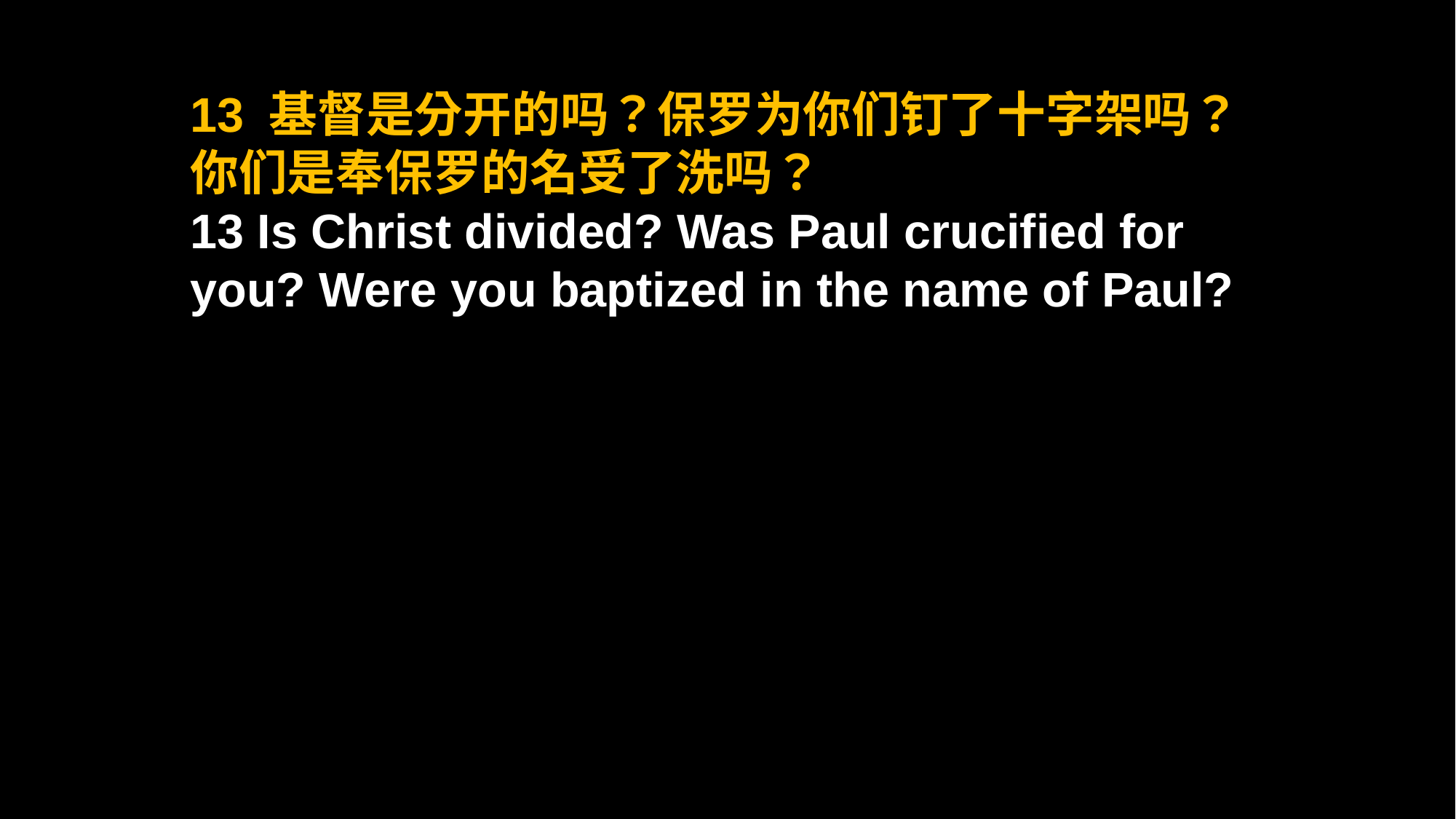

13 基督是分开的吗？保罗为你们钉了十字架吗？你们是奉保罗的名受了洗吗？
13 Is Christ divided? Was Paul crucified for you? Were you baptized in the name of Paul?